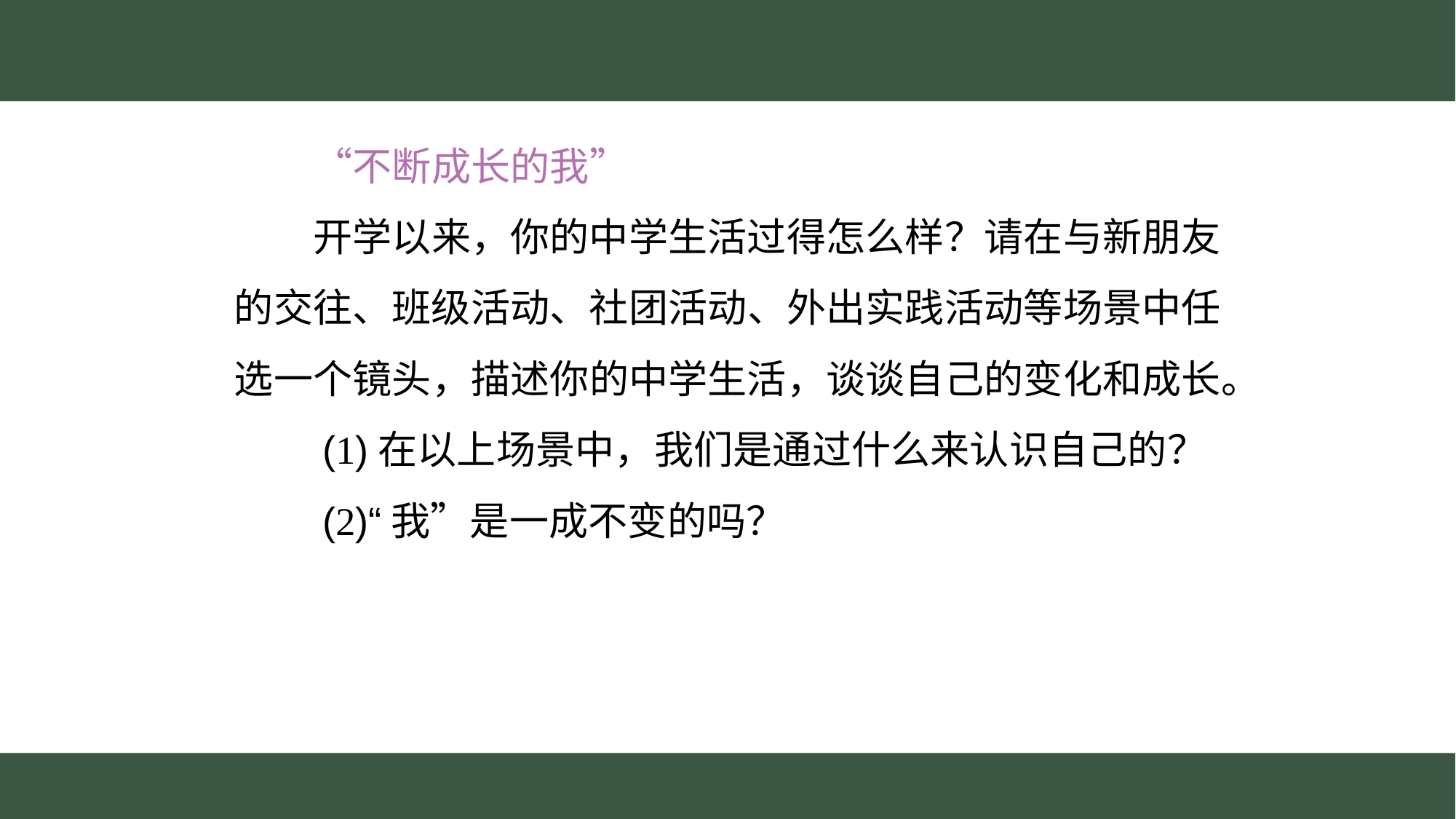

“不断成长的我”
　　开学以来，你的中学生活过得怎么样？请在与新朋友
的交往、班级活动、社团活动、外出实践活动等场景中任
选一个镜头，描述你的中学生活，谈谈自己的变化和成长。
　　(1)在以上场景中，我们是通过什么来认识自己的？
　　(2)“我”是一成不变的吗？